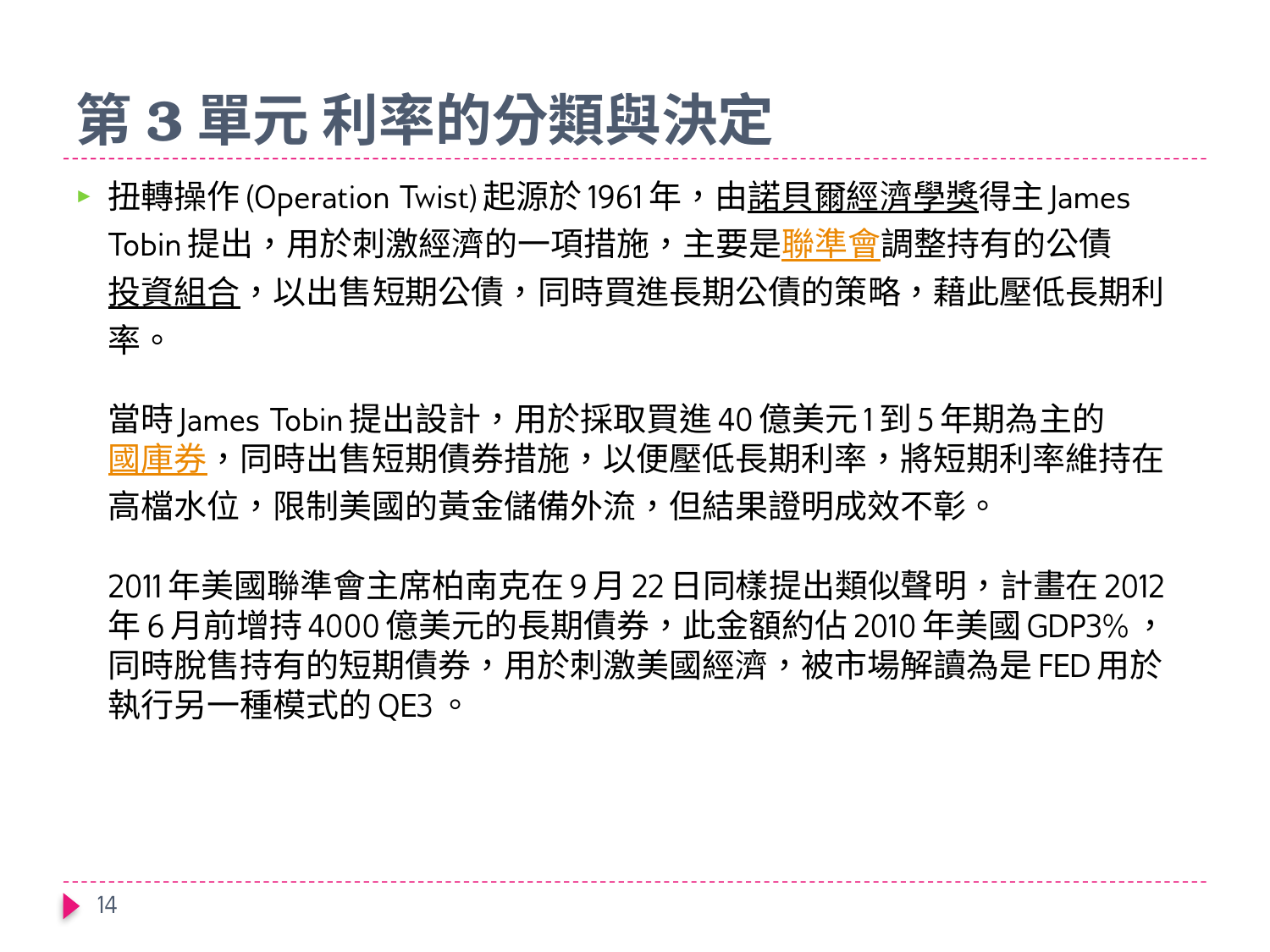

# 第3單元 利率的分類與決定
扭轉操作(Operation Twist)起源於1961年，由諾貝爾經濟學獎得主James Tobin提出，用於刺激經濟的一項措施，主要是聯準會調整持有的公債投資組合，以出售短期公債，同時買進長期公債的策略，藉此壓低長期利率。
當時James Tobin提出設計，用於採取買進40億美元1到5年期為主的國庫券，同時出售短期債券措施，以便壓低長期利率，將短期利率維持在高檔水位，限制美國的黃金儲備外流，但結果證明成效不彰。
2011年美國聯準會主席柏南克在9月22日同樣提出類似聲明，計畫在2012年6月前增持4000億美元的長期債券，此金額約佔2010年美國GDP3%，同時脫售持有的短期債券，用於刺激美國經濟，被市場解讀為是FED用於執行另一種模式的QE3。
14